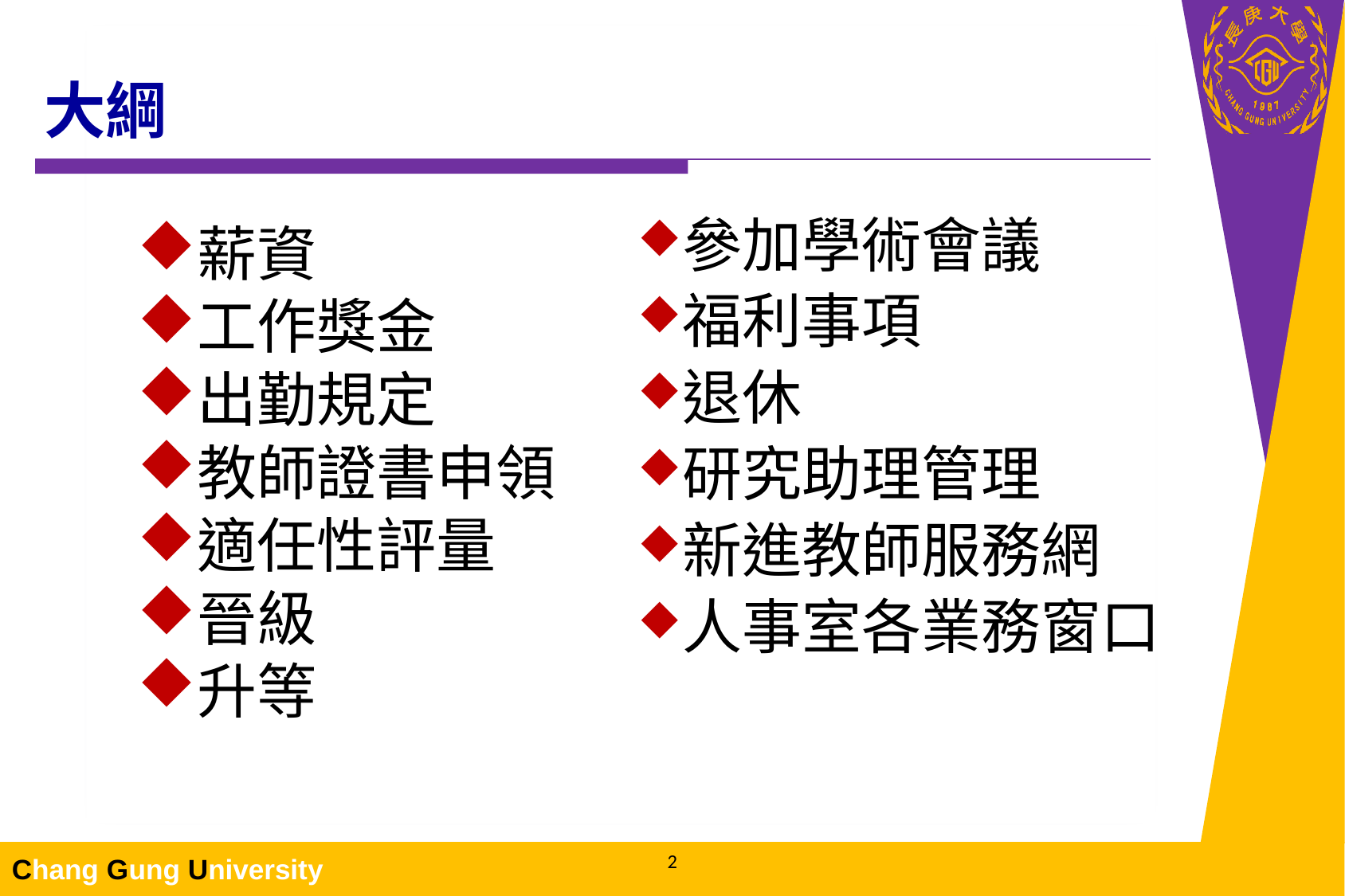

# 大綱
參加學術會議
福利事項
退休
研究助理管理
新進教師服務網
人事室各業務窗口

薪資
工作獎金
出勤規定
教師證書申領
適任性評量
晉級
升等

2